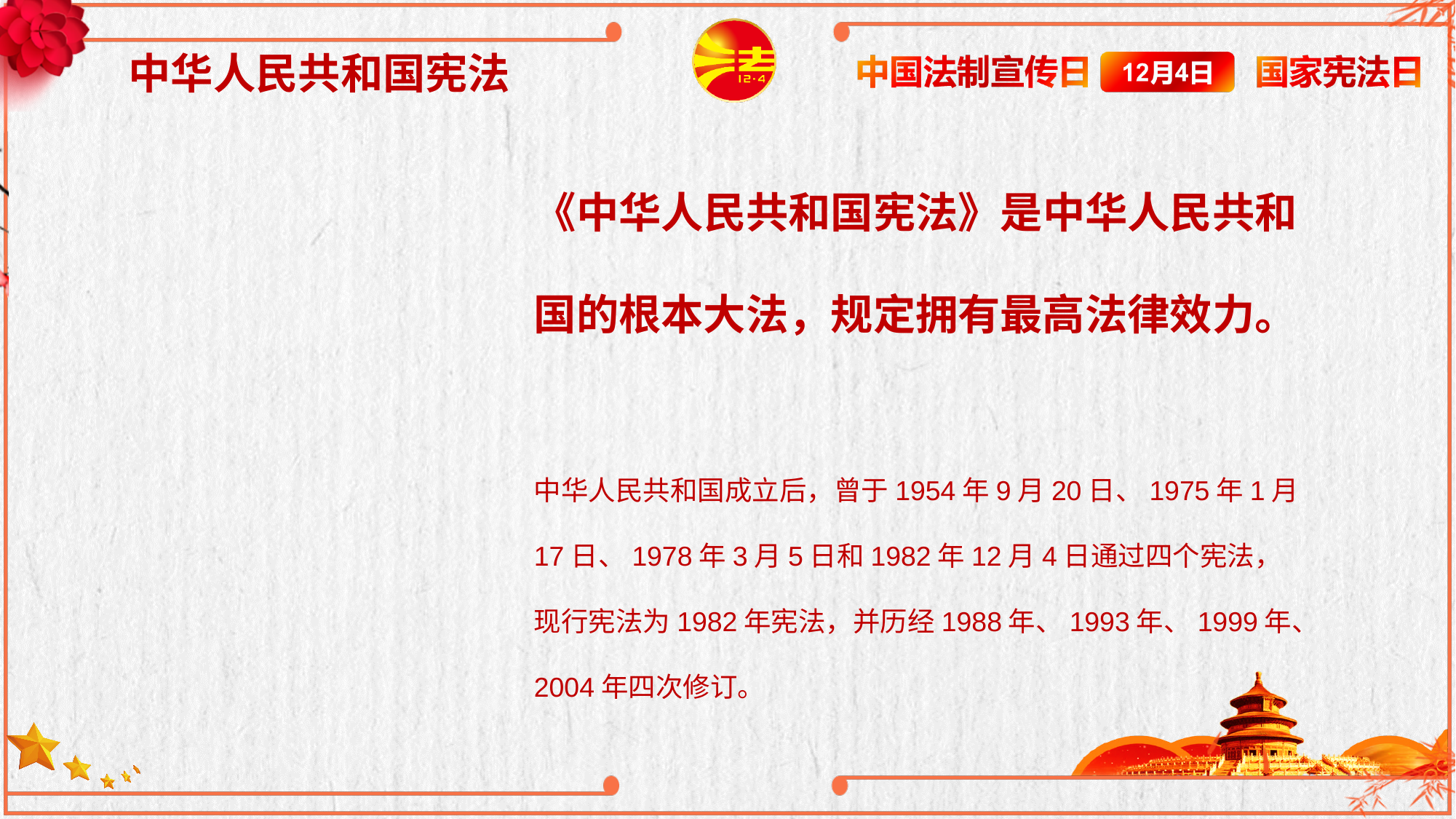

中华人民共和国宪法
《中华人民共和国宪法》是中华人民共和国的根本大法，规定拥有最高法律效力。

中华人民共和国成立后，曾于1954年9月20日、1975年1月17日、1978年3月5日和1982年12月4日通过四个宪法，现行宪法为1982年宪法，并历经1988年、1993年、1999年、2004年四次修订。